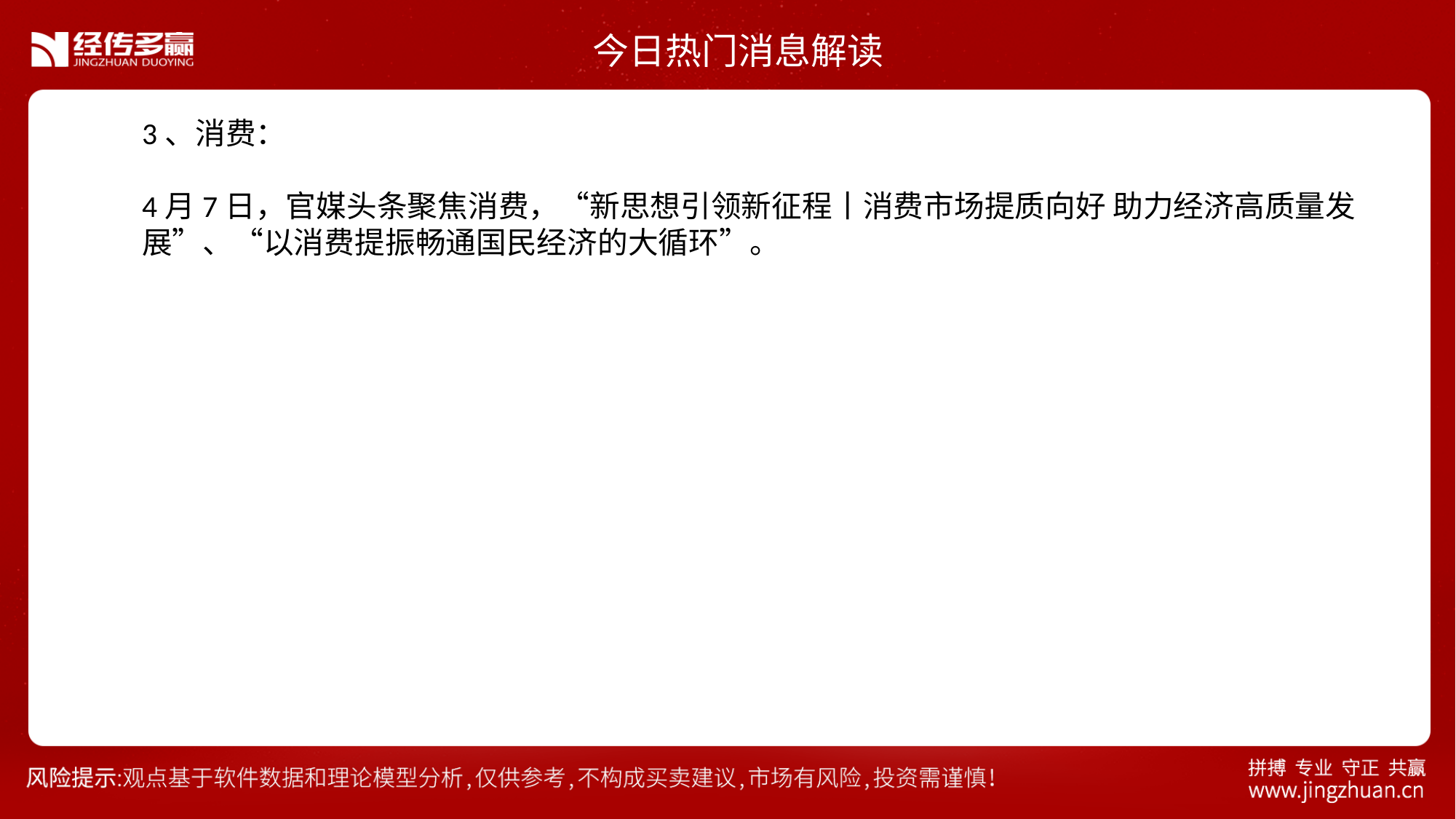

今日热门消息解读
3、消费：

4月7日，官媒头条聚焦消费，“新思想引领新征程丨消费市场提质向好 助力经济高质量发展”、“以消费提振畅通国民经济的大循环”。